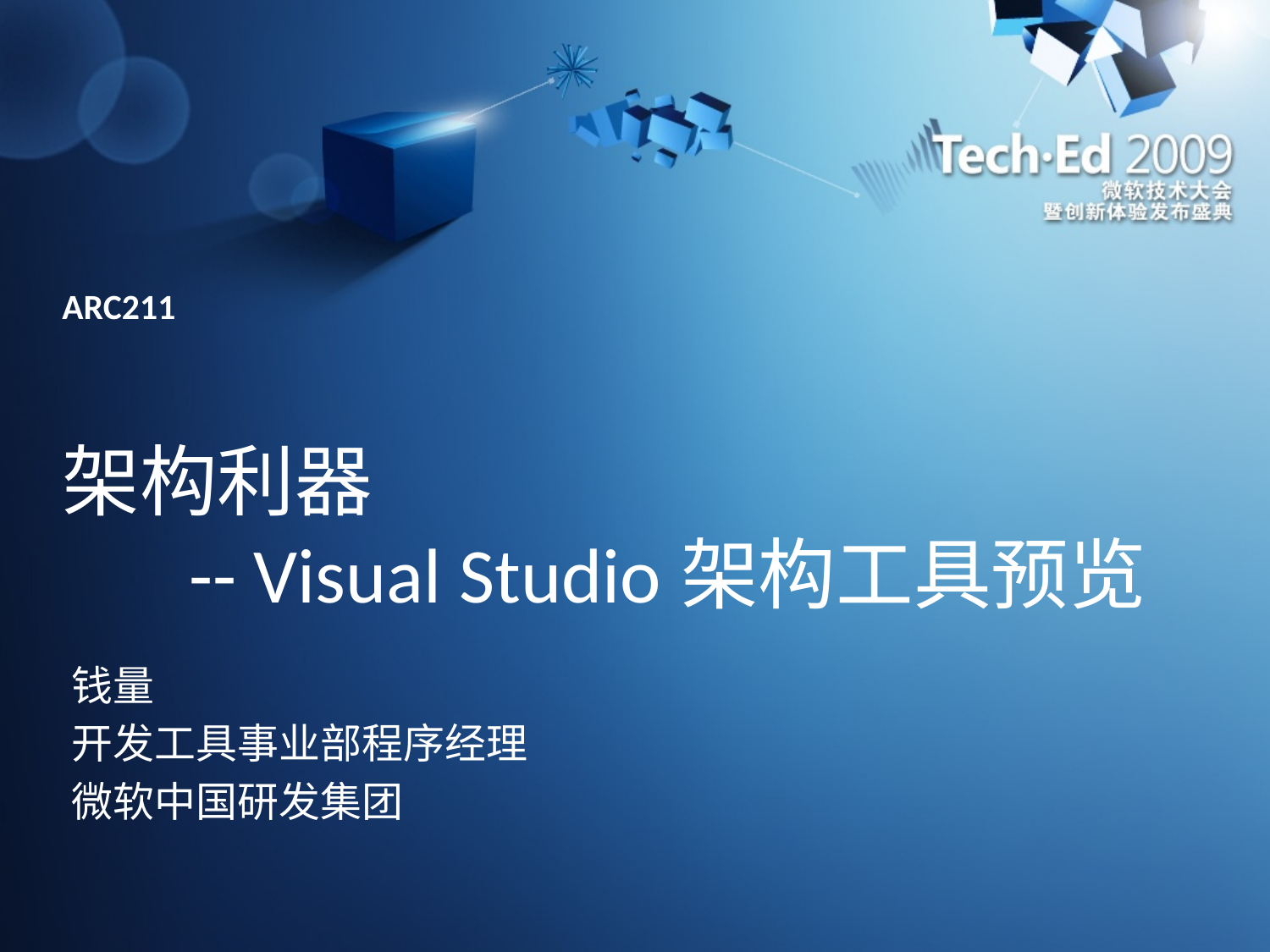

ARC211
# 架构利器 -- Visual Studio架构工具预览

钱量
开发工具事业部程序经理
微软中国研发集团